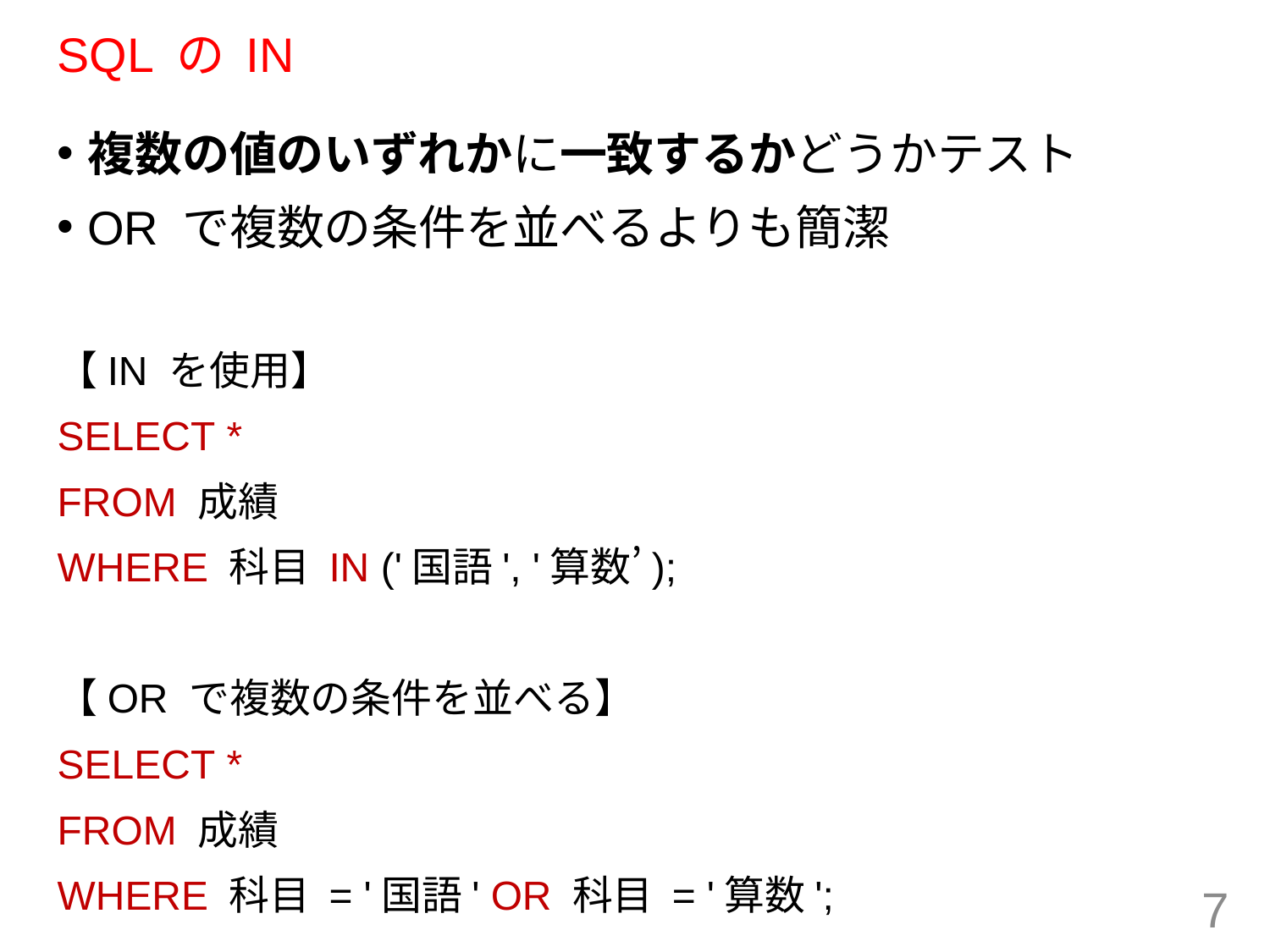

# SQL の IN
複数の値のいずれかに一致するかどうかテスト
OR で複数の条件を並べるよりも簡潔

【IN を使用】
SELECT *
FROM 成績
WHERE 科目 IN ('国語', '算数’);

【OR で複数の条件を並べる】
SELECT *
FROM 成績
WHERE 科目 = '国語' OR 科目 = '算数';
7